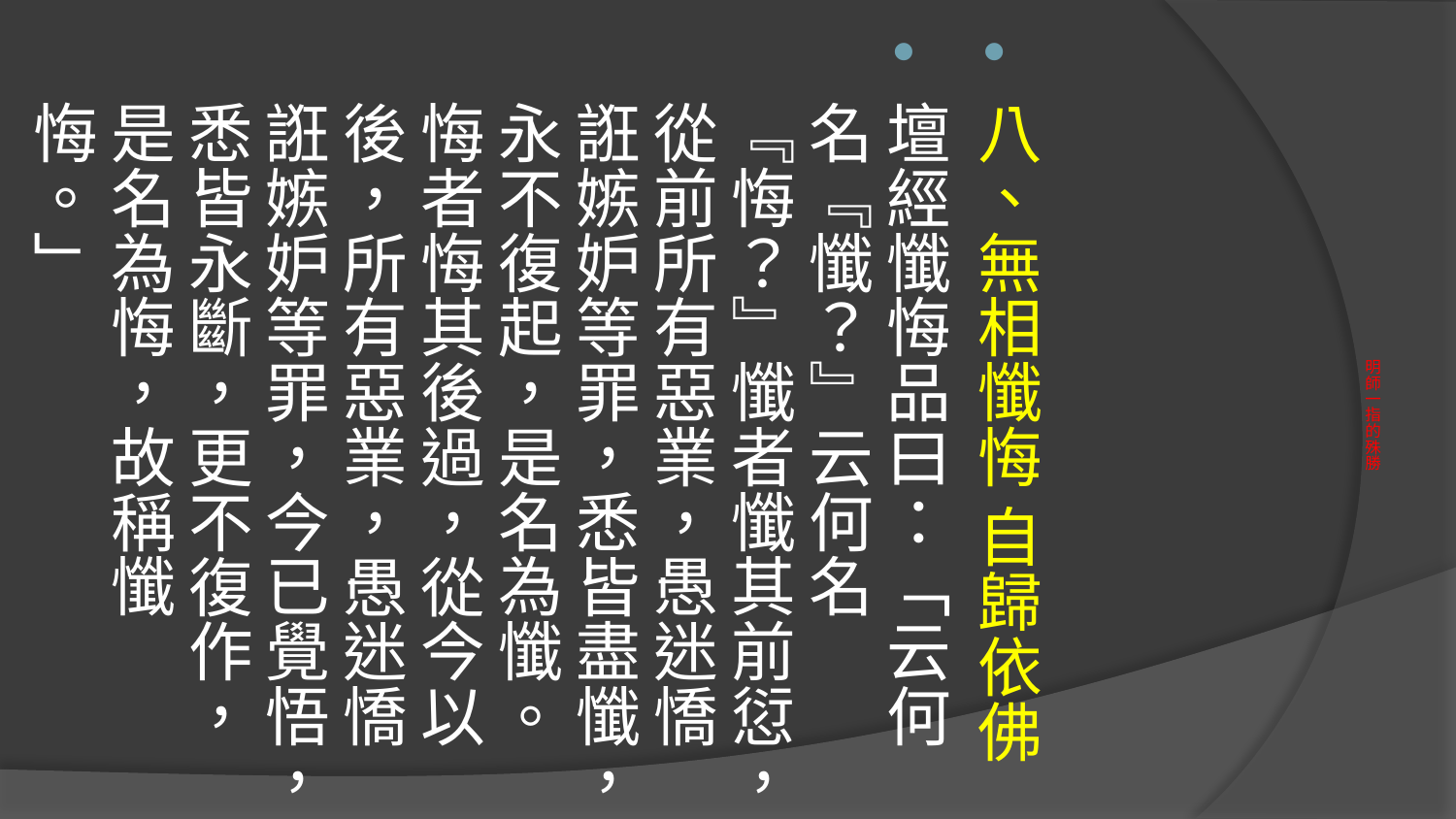

八、無相懺悔 自歸依佛
壇經懺悔品曰：「云何名『懺？』云何名『悔？』懺者懺其前愆，從前所有惡業，愚迷憍誑嫉妒等罪，悉皆盡懺，永不復起，是名為懺。悔者悔其後過，從今以後，所有惡業，愚迷憍誑嫉妒等罪，今已覺悟，悉皆永斷，更不復作，是名為悔，故稱懺悔。」
# 明師一指的殊勝